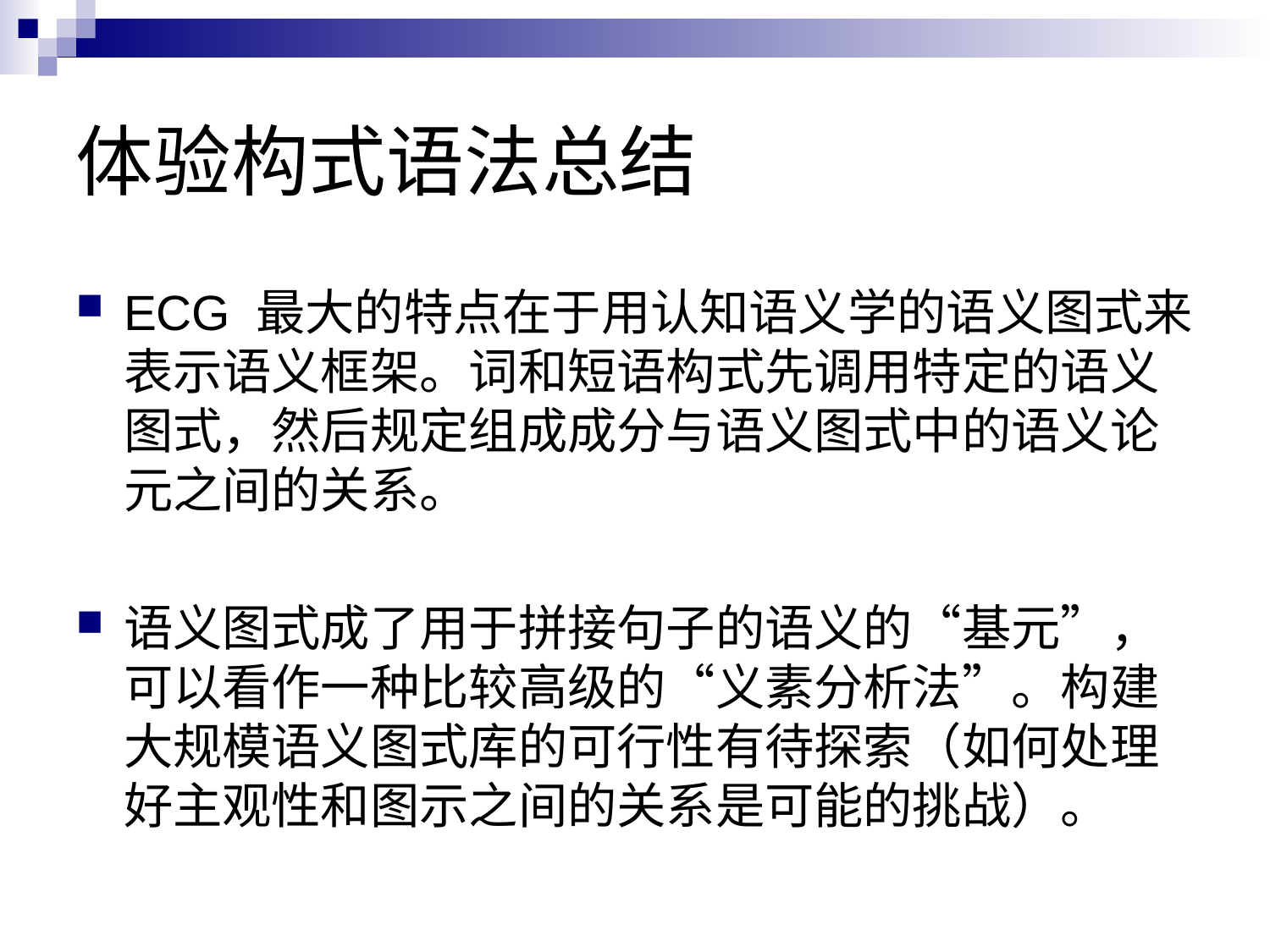

# 体验构式语法总结
ECG 最大的特点在于用认知语义学的语义图式来表示语义框架。词和短语构式先调用特定的语义图式，然后规定组成成分与语义图式中的语义论元之间的关系。

语义图式成了用于拼接句子的语义的“基元”，可以看作一种比较高级的“义素分析法”。构建大规模语义图式库的可行性有待探索（如何处理好主观性和图示之间的关系是可能的挑战）。